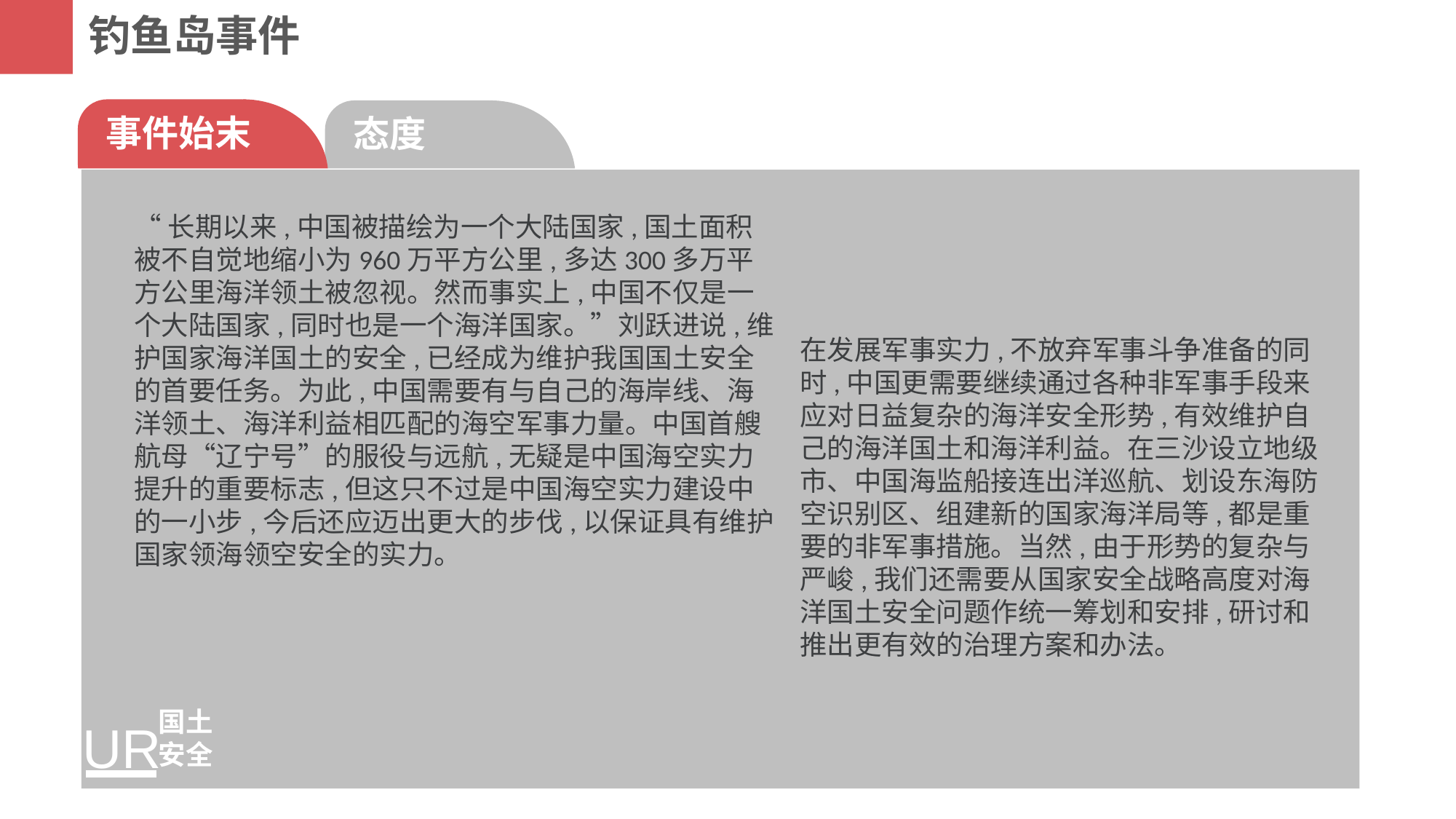

钓鱼岛事件

事件始末

态度

“长期以来,中国被描绘为一个大陆国家,国土面积被不自觉地缩小为960万平方公里,多达300多万平方公里海洋领土被忽视。然而事实上,中国不仅是一个大陆国家,同时也是一个海洋国家。”刘跃进说,维护国家海洋国土的安全,已经成为维护我国国土安全的首要任务。为此,中国需要有与自己的海岸线、海洋领土、海洋利益相匹配的海空军事力量。中国首艘航母“辽宁号”的服役与远航,无疑是中国海空实力提升的重要标志,但这只不过是中国海空实力建设中的一小步,今后还应迈出更大的步伐,以保证具有维护国家领海领空安全的实力。
在发展军事实力,不放弃军事斗争准备的同时,中国更需要继续通过各种非军事手段来应对日益复杂的海洋安全形势,有效维护自己的海洋国土和海洋利益。在三沙设立地级市、中国海监船接连出洋巡航、划设东海防空识别区、组建新的国家海洋局等,都是重要的非军事措施。当然,由于形势的复杂与严峻,我们还需要从国家安全战略高度对海洋国土安全问题作统一筹划和安排,研讨和推出更有效的治理方案和办法。
国土
安全
UR